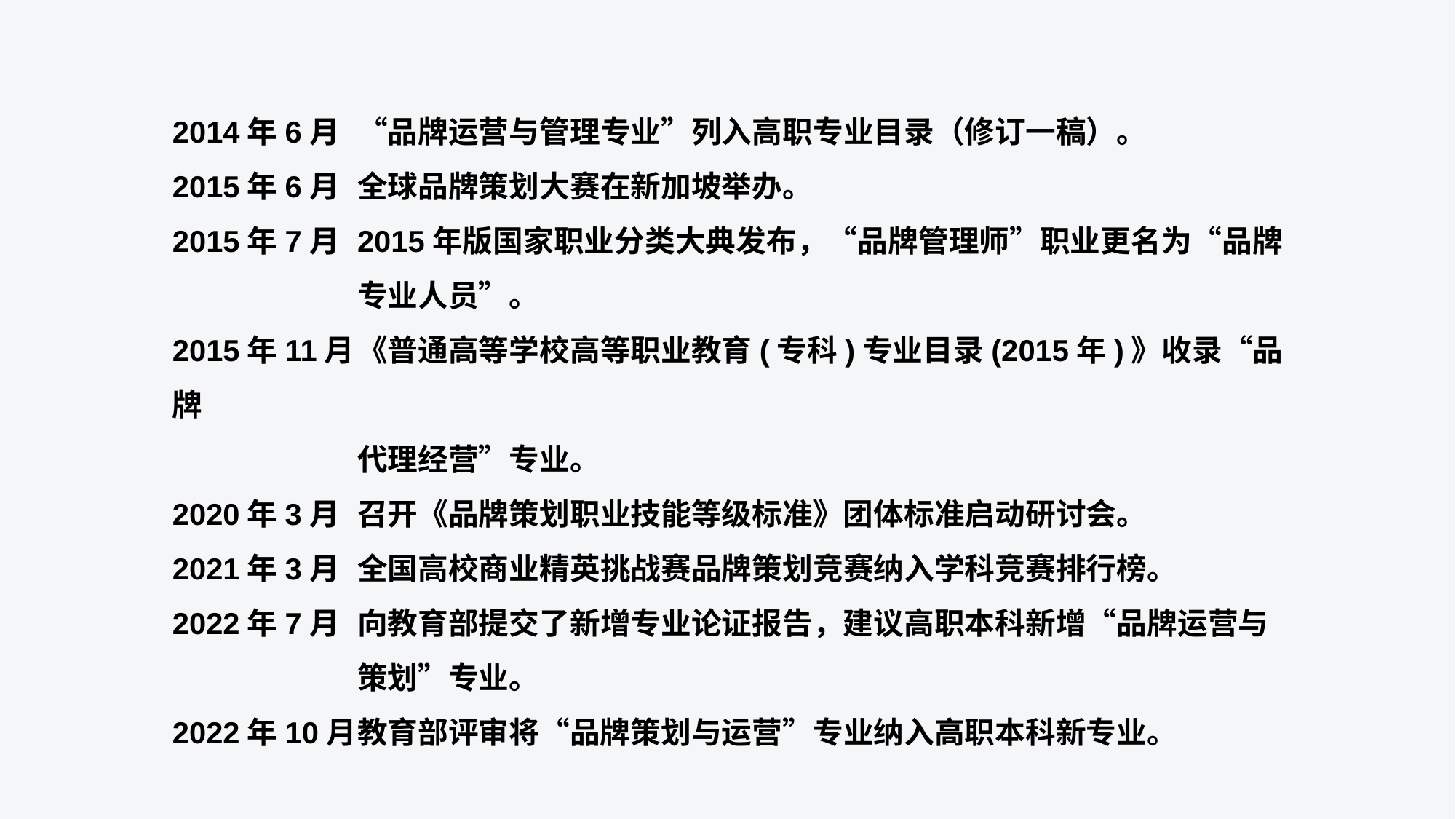

2014年6月	“品牌运营与管理专业”列入高职专业目录（修订一稿）。
2015年6月	全球品牌策划大赛在新加坡举办。
2015年7月	2015年版国家职业分类大典发布，“品牌管理师”职业更名为“品牌	专业人员”。
2015年11月	《普通高等学校高等职业教育(专科)专业目录(2015年)》收录“品牌
	代理经营”专业。
2020年3月	召开《品牌策划职业技能等级标准》团体标准启动研讨会。
2021年3月	全国高校商业精英挑战赛品牌策划竞赛纳入学科竞赛排行榜。
2022年7月	向教育部提交了新增专业论证报告，建议高职本科新增“品牌运营与	策划”专业。
2022年10月	教育部评审将“品牌策划与运营”专业纳入高职本科新专业。